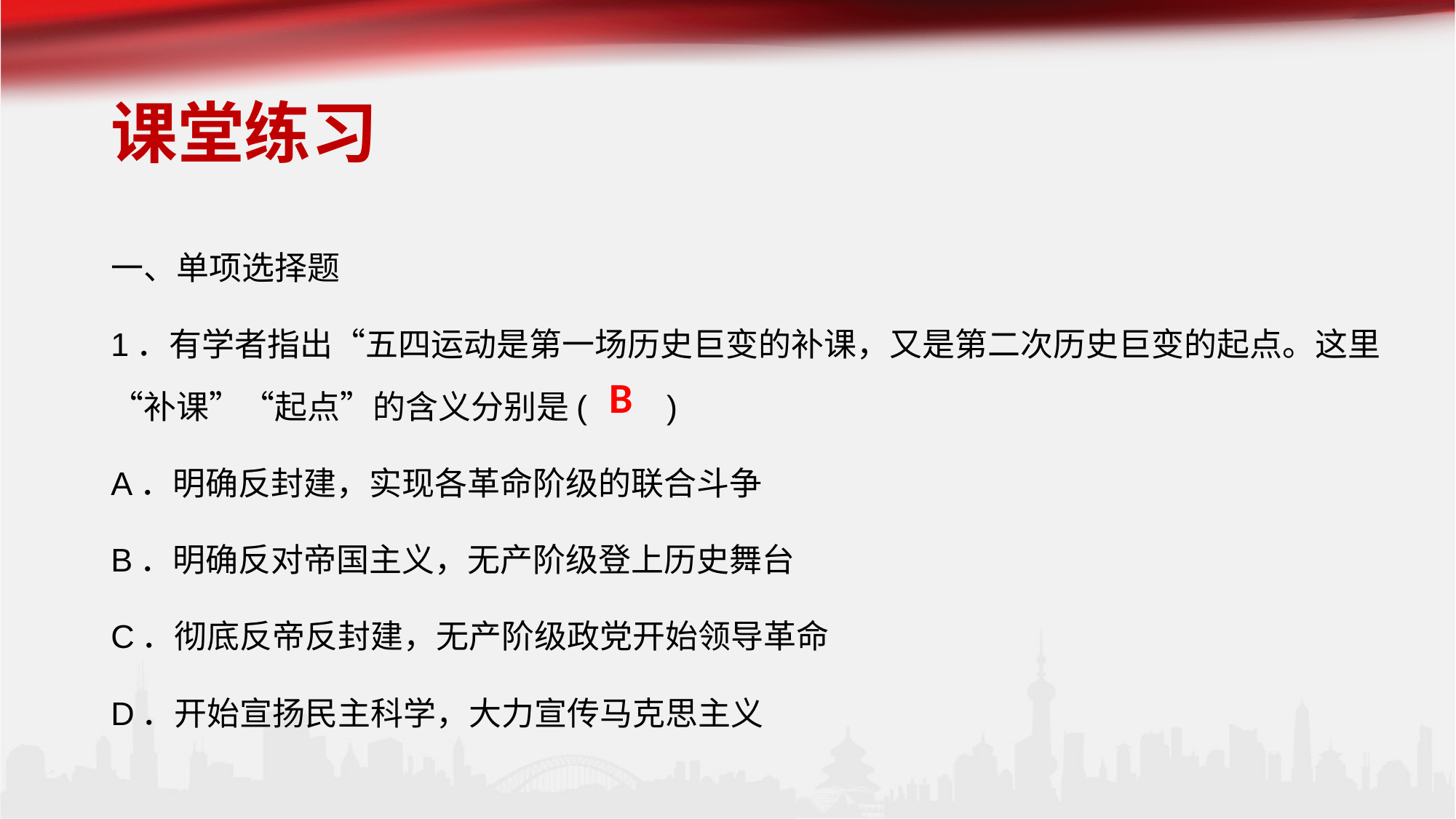

# 课堂练习
一、单项选择题
1．有学者指出“五四运动是第一场历史巨变的补课，又是第二次历史巨变的起点。这里“补课”“起点”的含义分别是(　　)
A．明确反封建，实现各革命阶级的联合斗争
B．明确反对帝国主义，无产阶级登上历史舞台
C．彻底反帝反封建，无产阶级政党开始领导革命
D．开始宣扬民主科学，大力宣传马克思主义
B